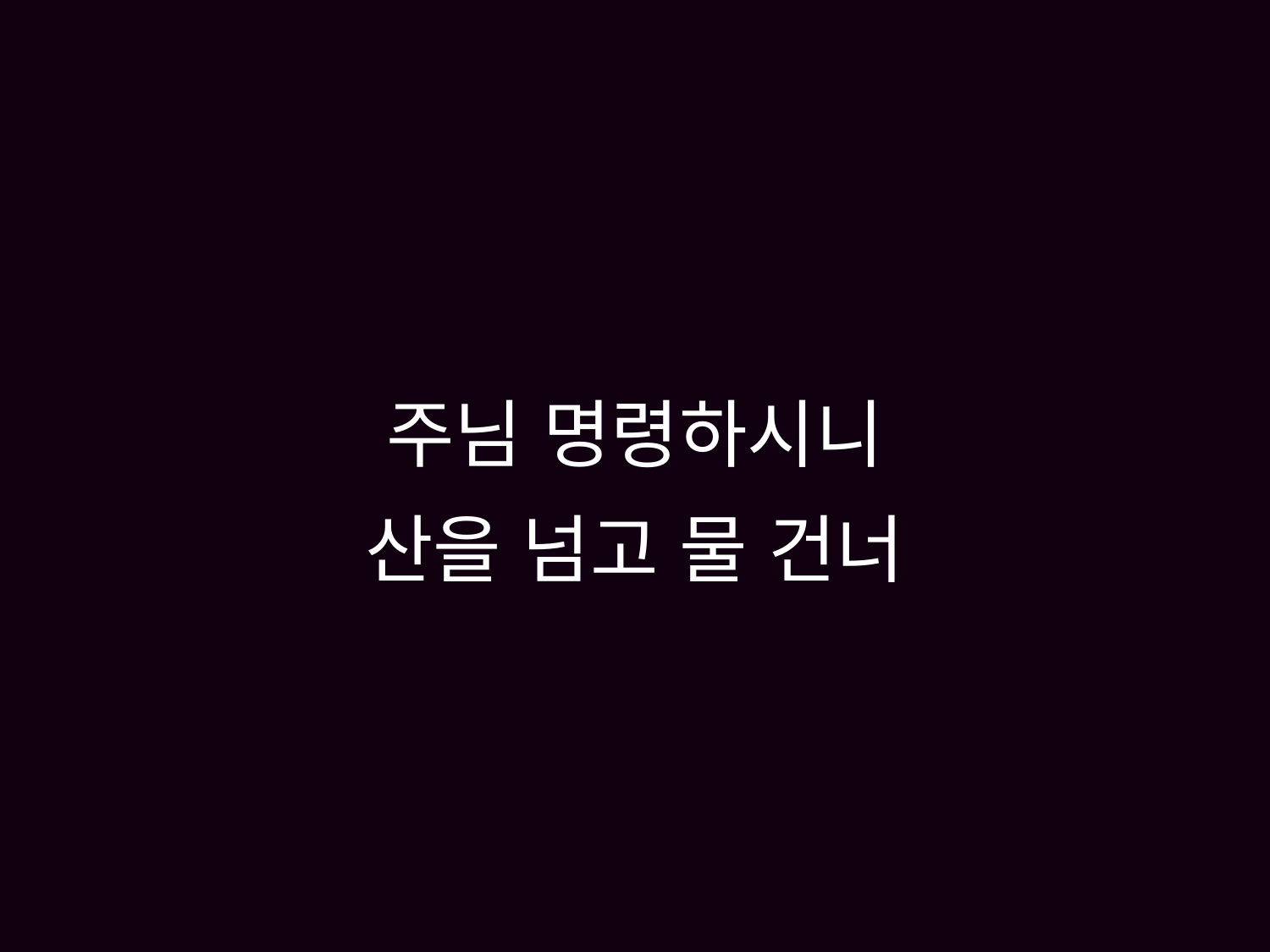

# 주님 명령하시니 산을 넘고 물 건너